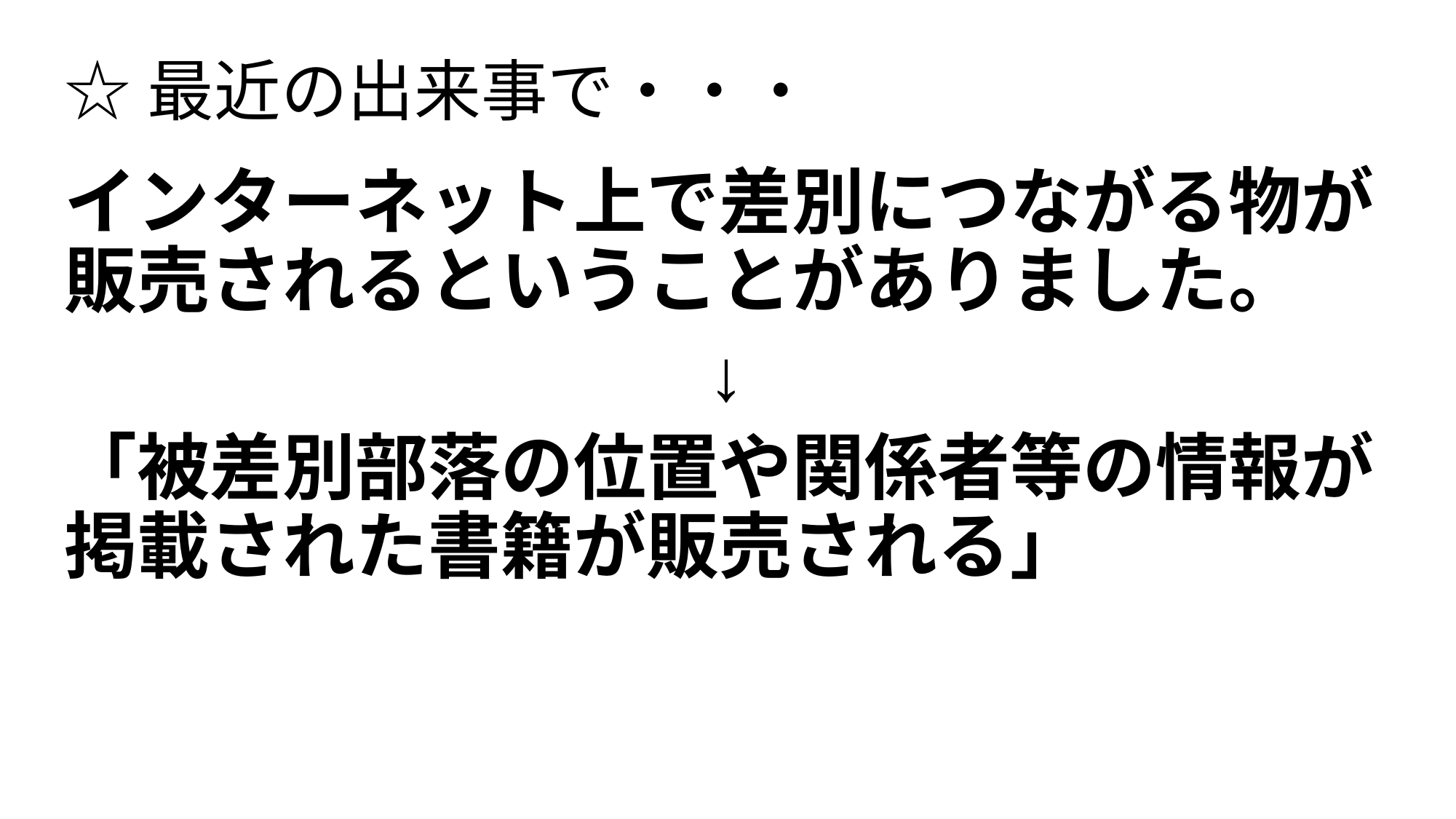

# ☆最近の出来事で・・・
インターネット上で差別につながる物が販売されるということがありました。
↓
「被差別部落の位置や関係者等の情報が掲載された書籍が販売される」